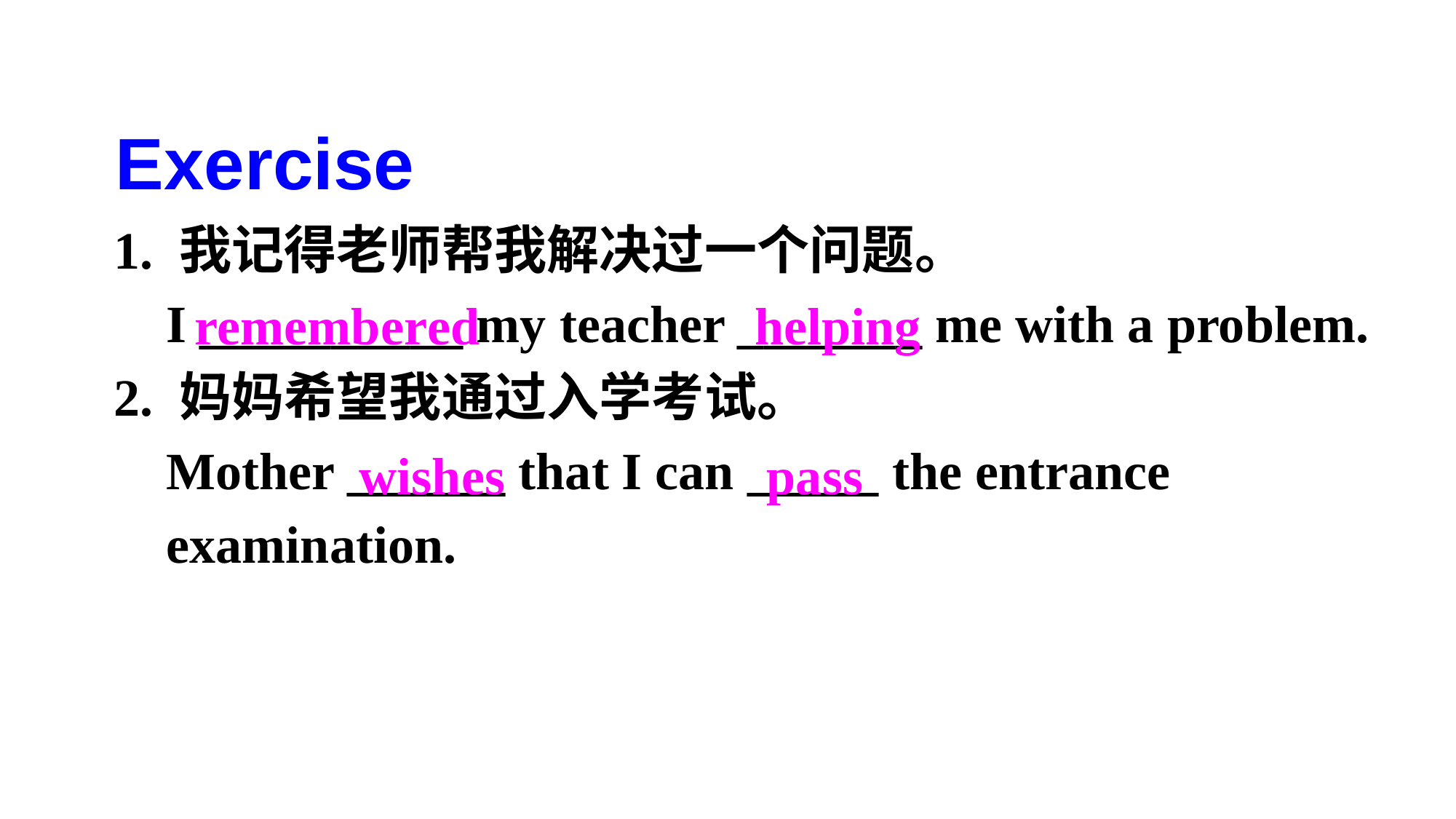

Exercise
1. 我记得老师帮我解决过一个问题。
    I __________ my teacher _______ me with a problem.
2. 妈妈希望我通过入学考试。
    Mother ______ that I can _____ the entrance
    examination.
remembered                     helping
 wishes                    pass